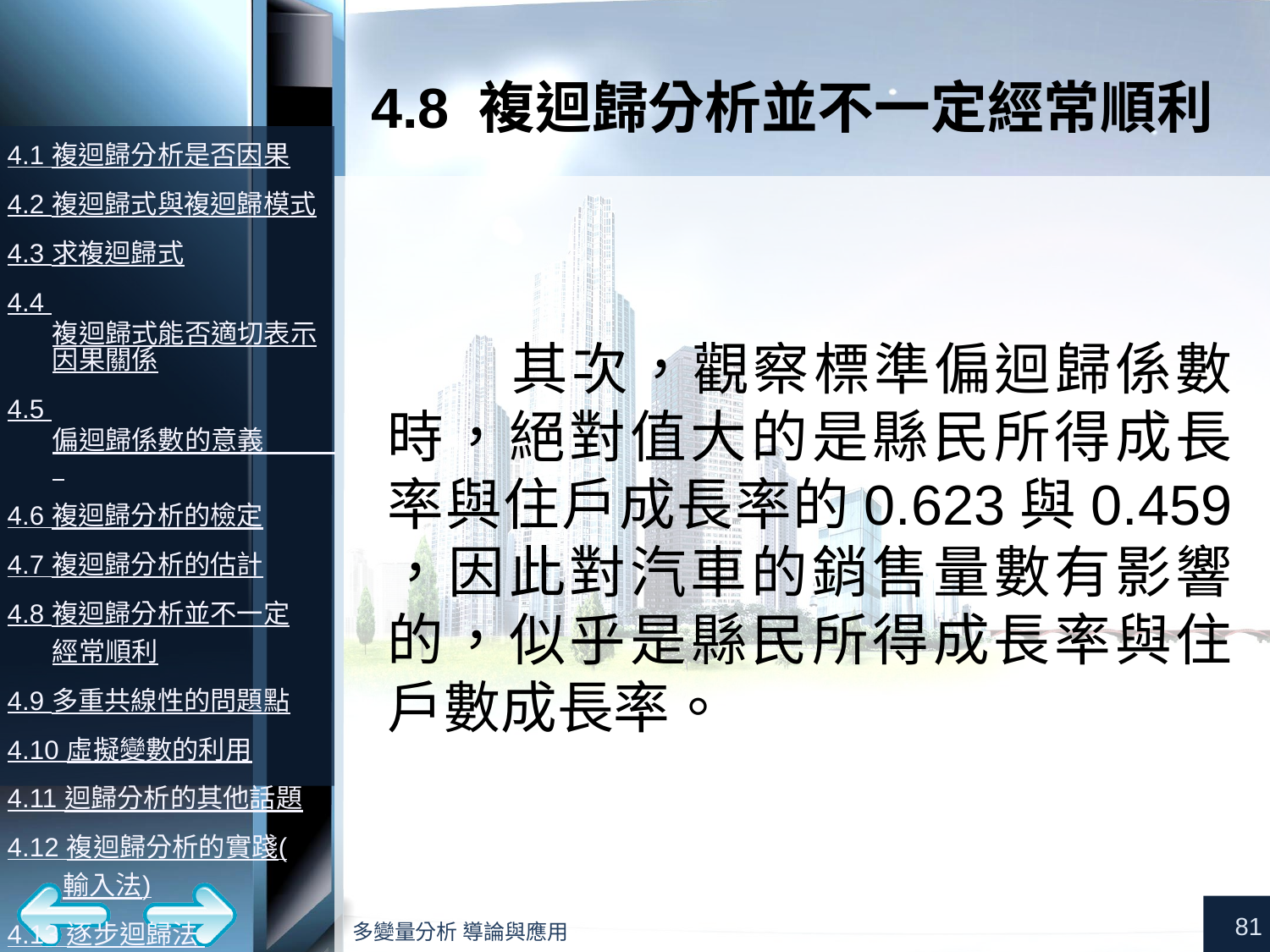

# 4.8 複迴歸分析並不一定經常順利
其次，觀察標準偏迴歸係數時，絕對值大的是縣民所得成長率與住戶成長率的0.623與0.459
，因此對汽車的銷售量數有影響的，似乎是縣民所得成長率與住戶數成長率。
81
多變量分析 導論與應用